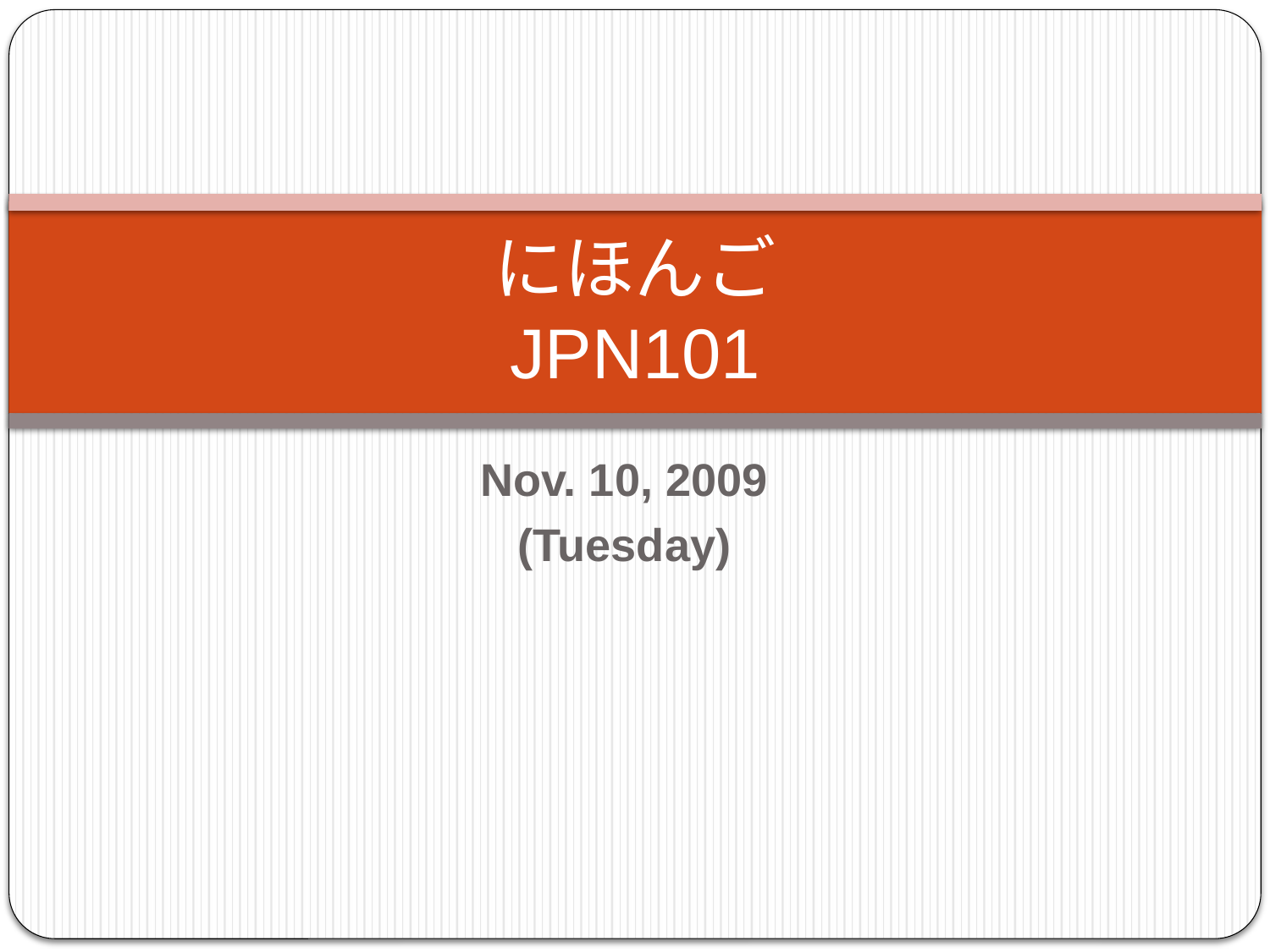

# にほんご JPN101
Nov. 10, 2009
(Tuesday)